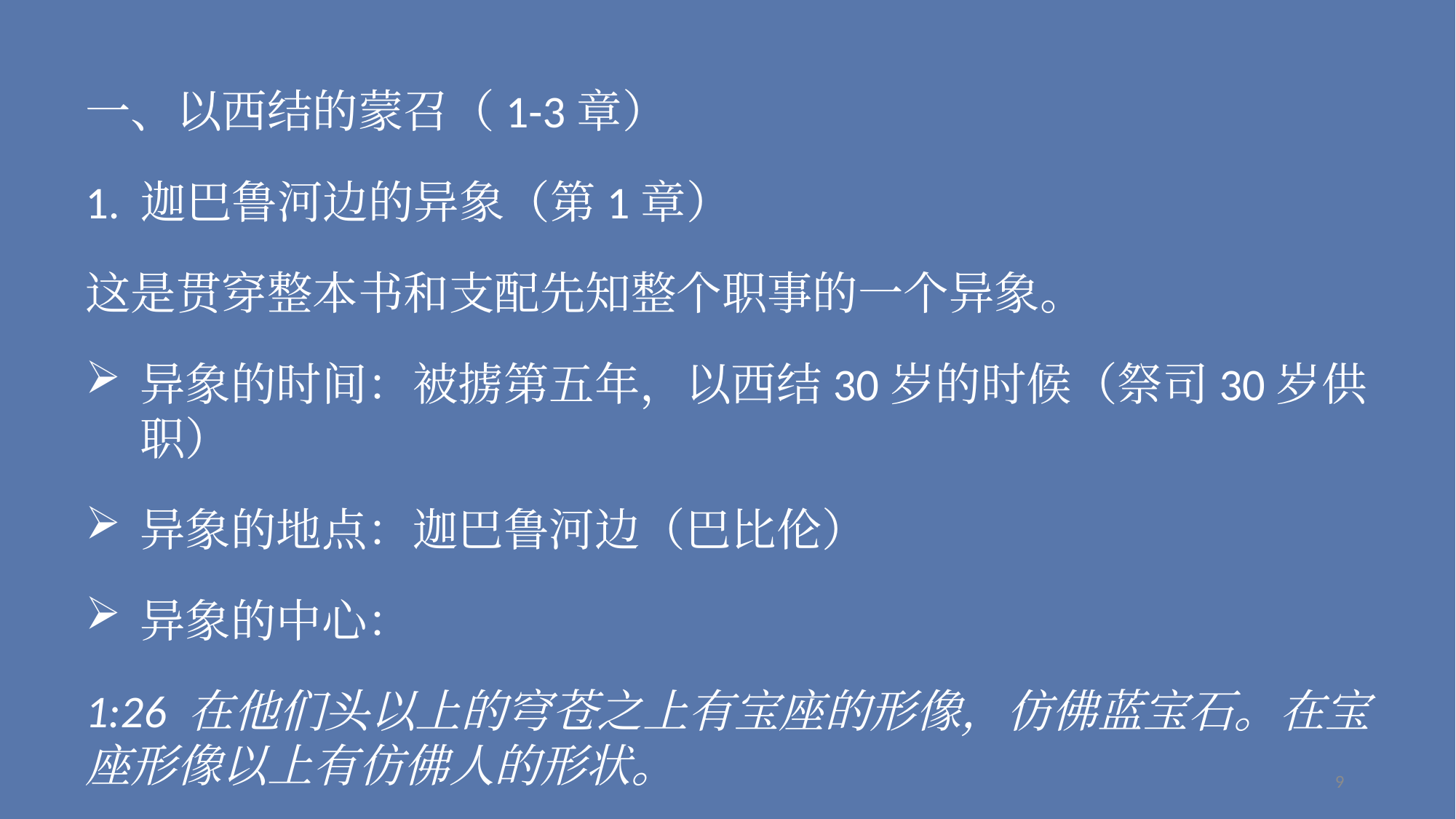

一、以西结的蒙召（1-3章）
1. 迦巴鲁河边的异象（第1章）
这是贯穿整本书和支配先知整个职事的一个异象。
异象的时间：被掳第五年，以西结30岁的时候（祭司30岁供职）
异象的地点：迦巴鲁河边（巴比伦）
异象的中心：
1:26 在他们头以上的穹苍之上有宝座的形像，仿佛蓝宝石。在宝座形像以上有仿佛人的形状。

9